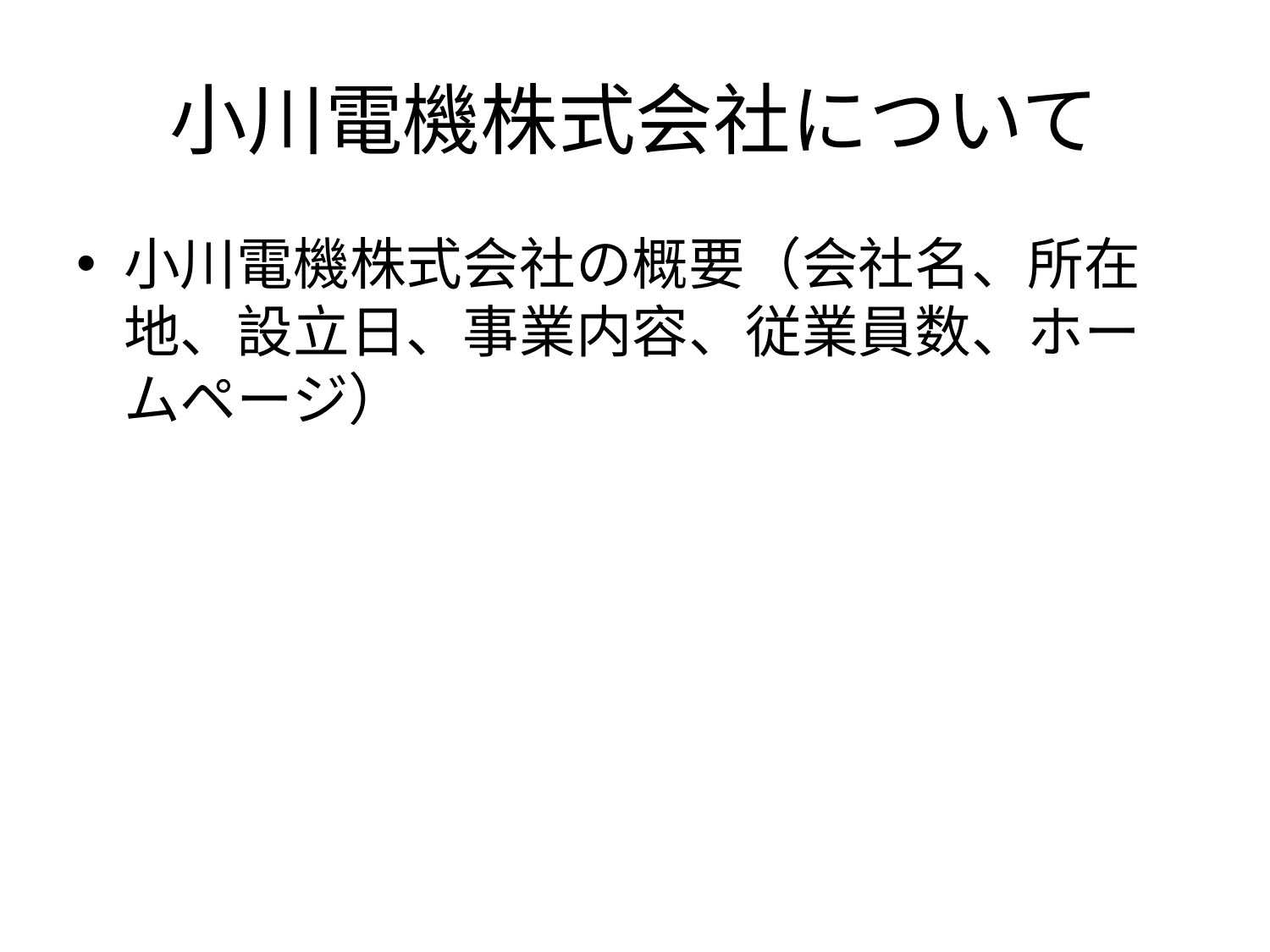

# 小川電機株式会社について
小川電機株式会社の概要（会社名、所在地、設立日、事業内容、従業員数、ホームページ）